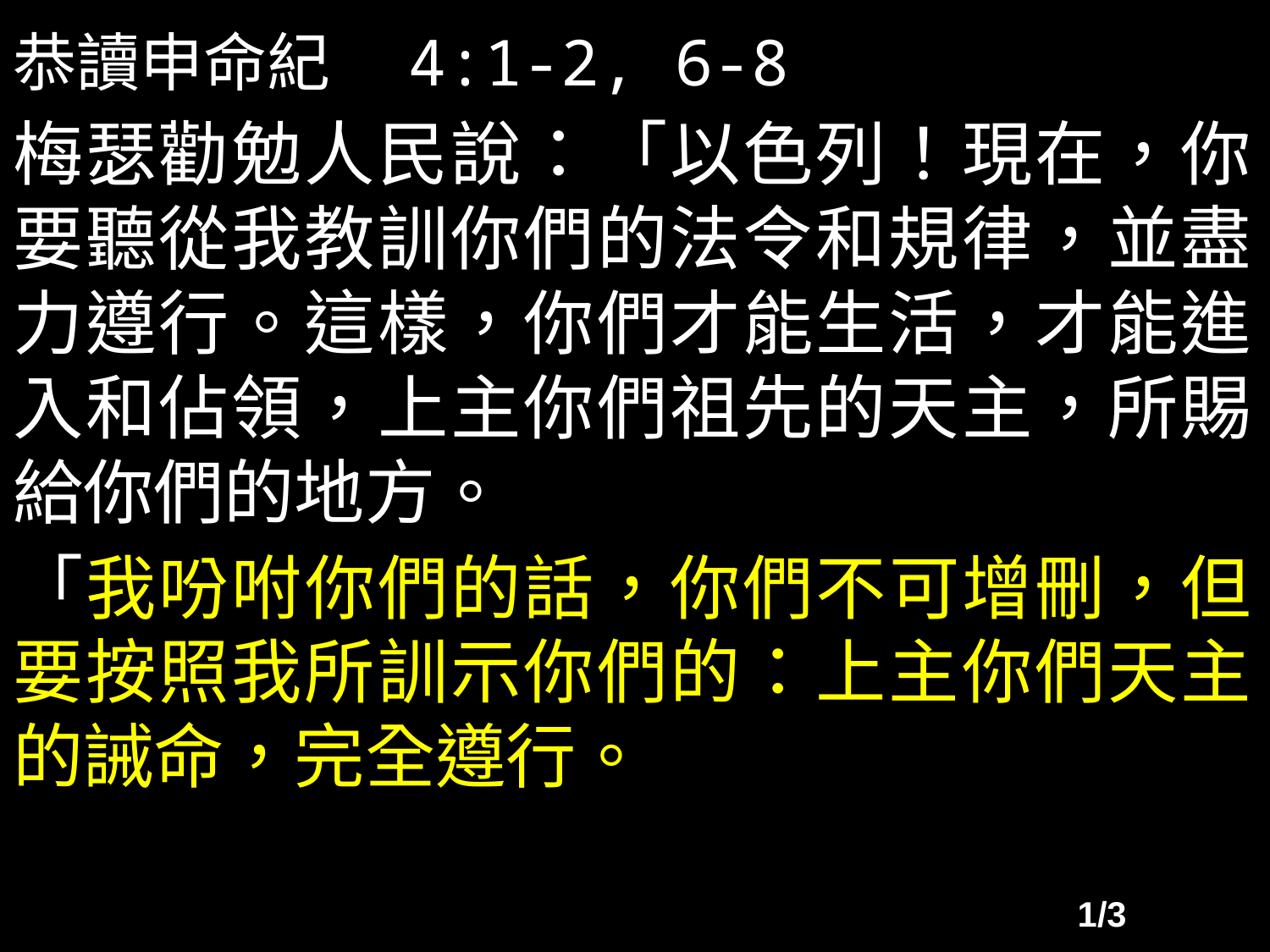

恭讀申命紀　4:1-2, 6-8
梅瑟勸勉人民說：「以色列！現在，你要聽從我教訓你們的法令和規律，並盡力遵行。這樣，你們才能生活，才能進入和佔領，上主你們祖先的天主，所賜給你們的地方。
「我吩咐你們的話，你們不可增刪，但要按照我所訓示你們的：上主你們天主的誡命，完全遵行。
1/3